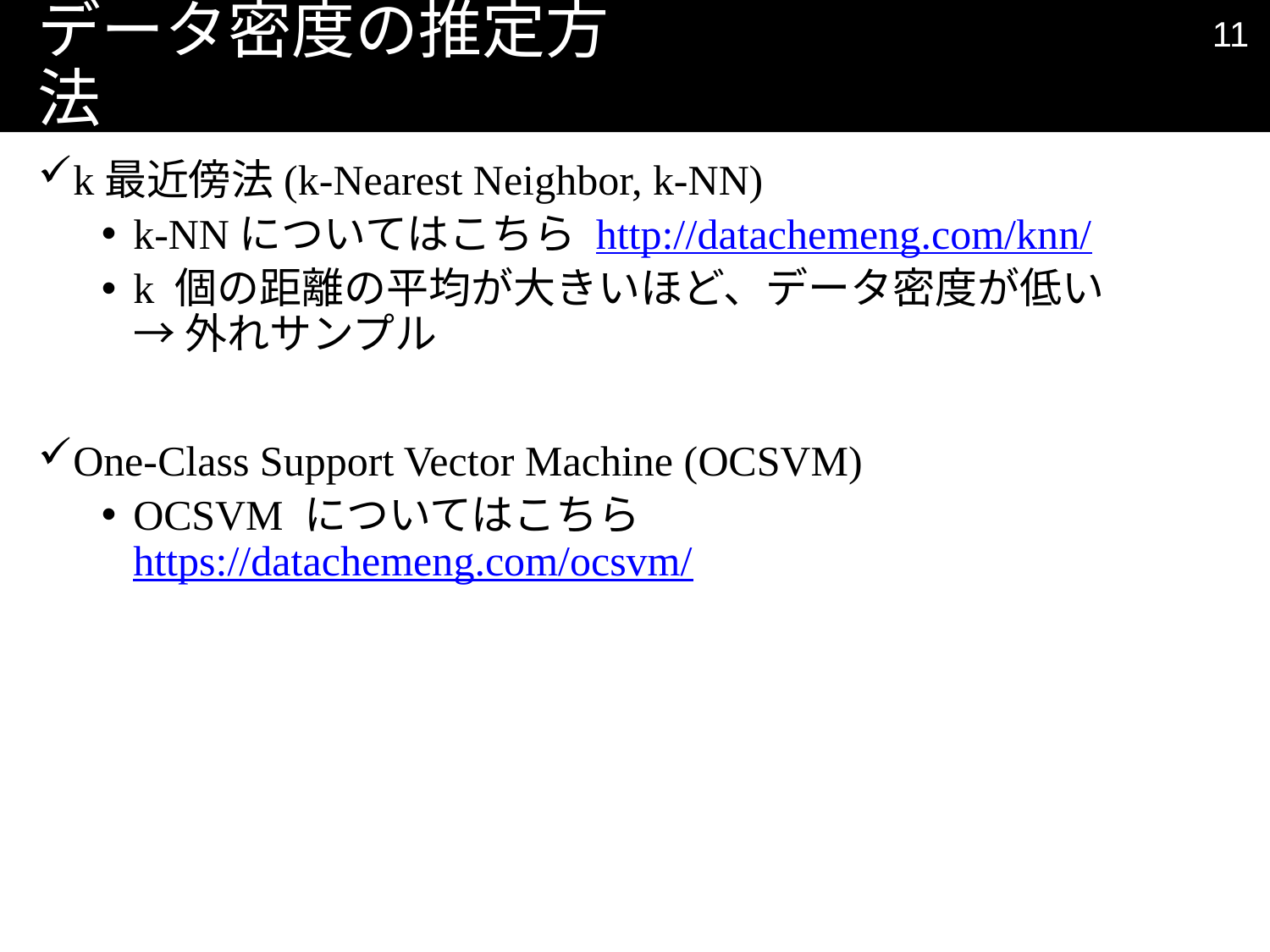

11
# データ密度の推定方法
k最近傍法(k-Nearest Neighbor, k-NN)
k-NNについてはこちら http://datachemeng.com/knn/
k 個の距離の平均が大きいほど、データ密度が低い
→ 外れサンプル

One-Class Support Vector Machine (OCSVM)
OCSVM についてはこちら https://datachemeng.com/ocsvm/